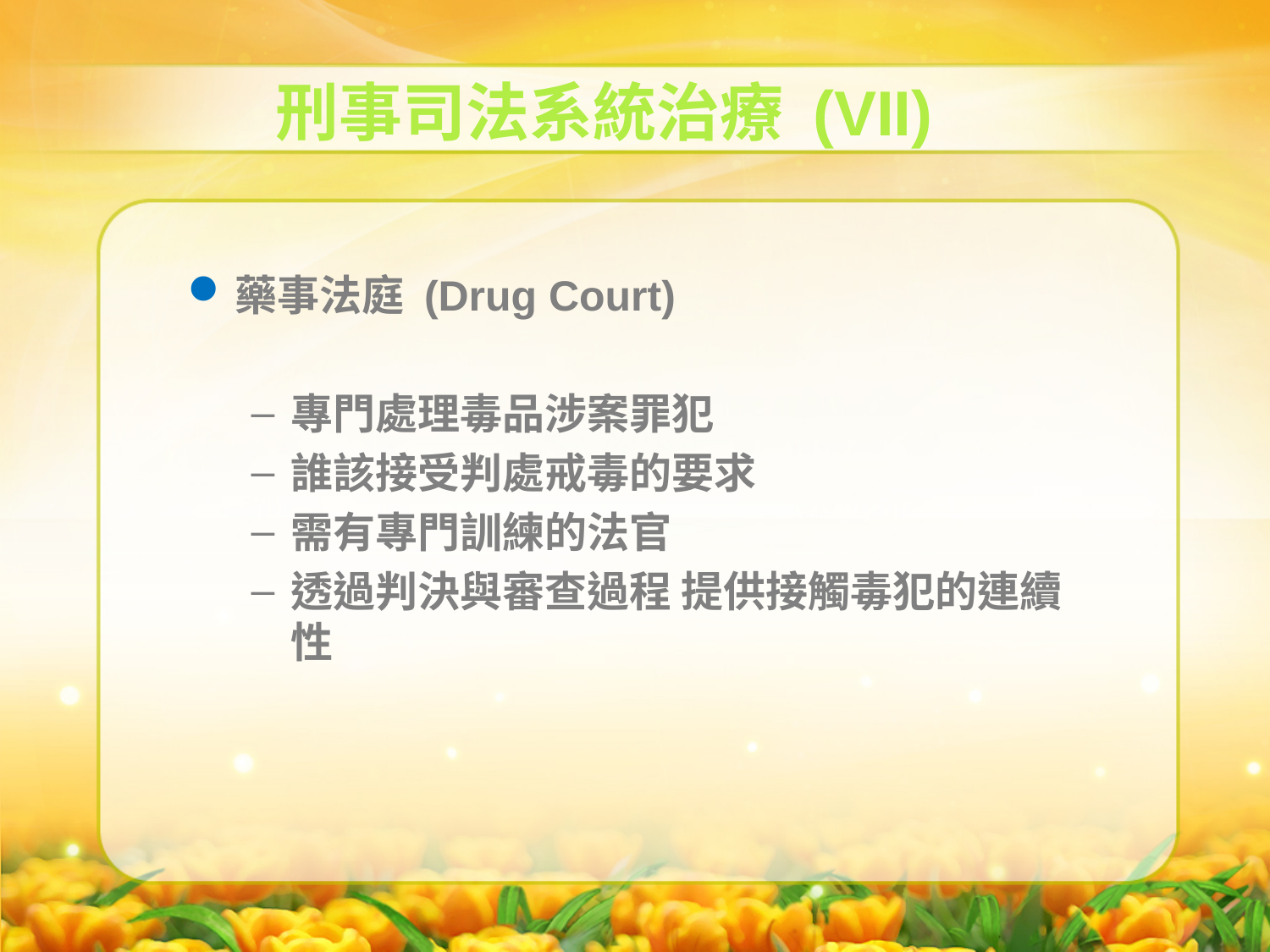

刑事司法系統治療 (VII)
藥事法庭 (Drug Court)

專門處理毒品涉案罪犯
誰該接受判處戒毒的要求
需有專門訓練的法官
透過判決與審查過程 提供接觸毒犯的連續性